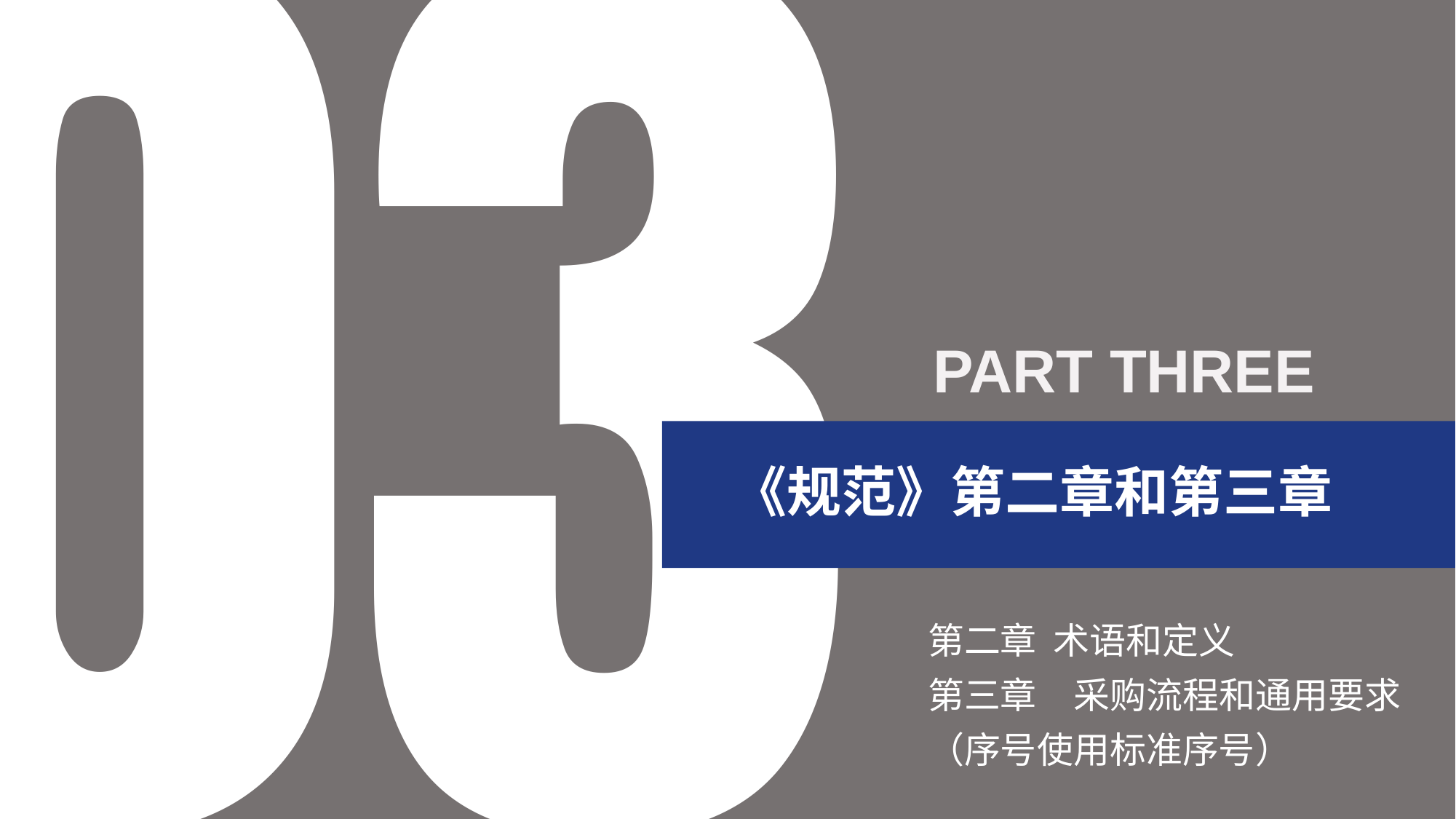

03
PART THREE

《规范》第二章和第三章
第二章  术语和定义
第三章　采购流程和通用要求
（序号使用标准序号）